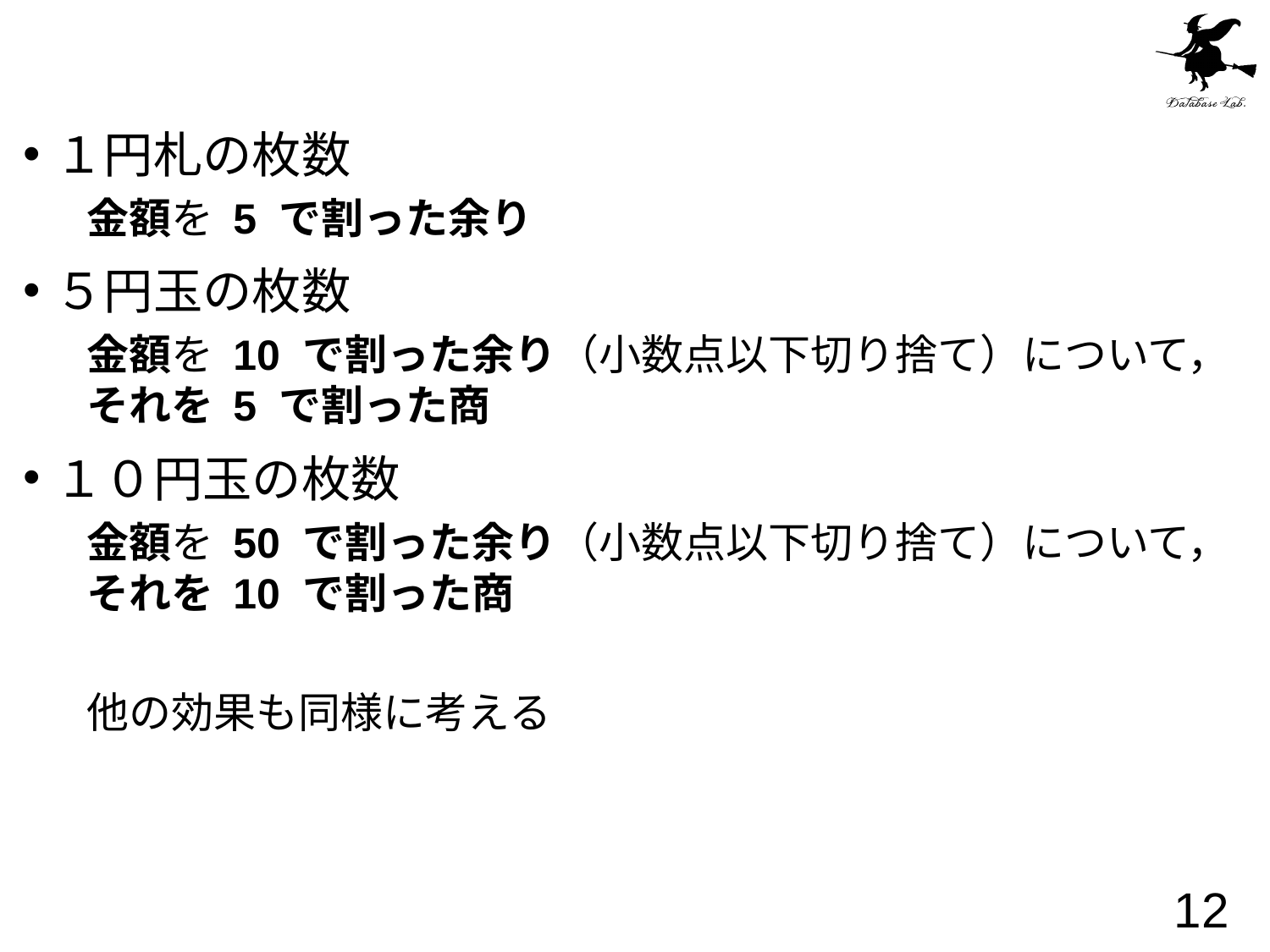

１円札の枚数
金額を 5 で割った余り
５円玉の枚数
金額を 10 で割った余り（小数点以下切り捨て）について，それを 5 で割った商
１０円玉の枚数
金額を 50 で割った余り（小数点以下切り捨て）について，それを 10 で割った商

他の効果も同様に考える

12